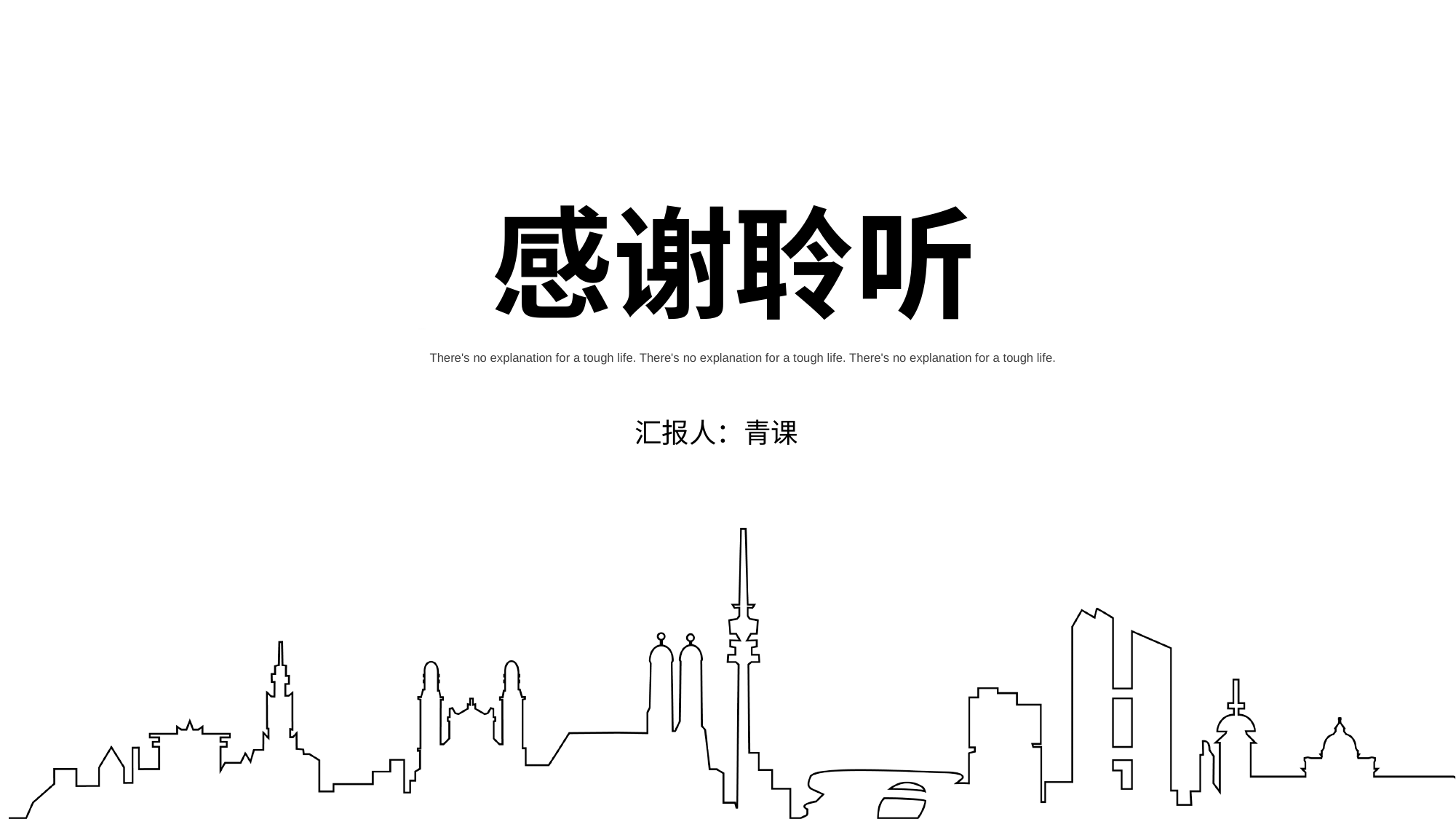

感谢聆听
There's no explanation for a tough life. There's no explanation for a tough life. There's no explanation for a tough life.
汇报人：青课